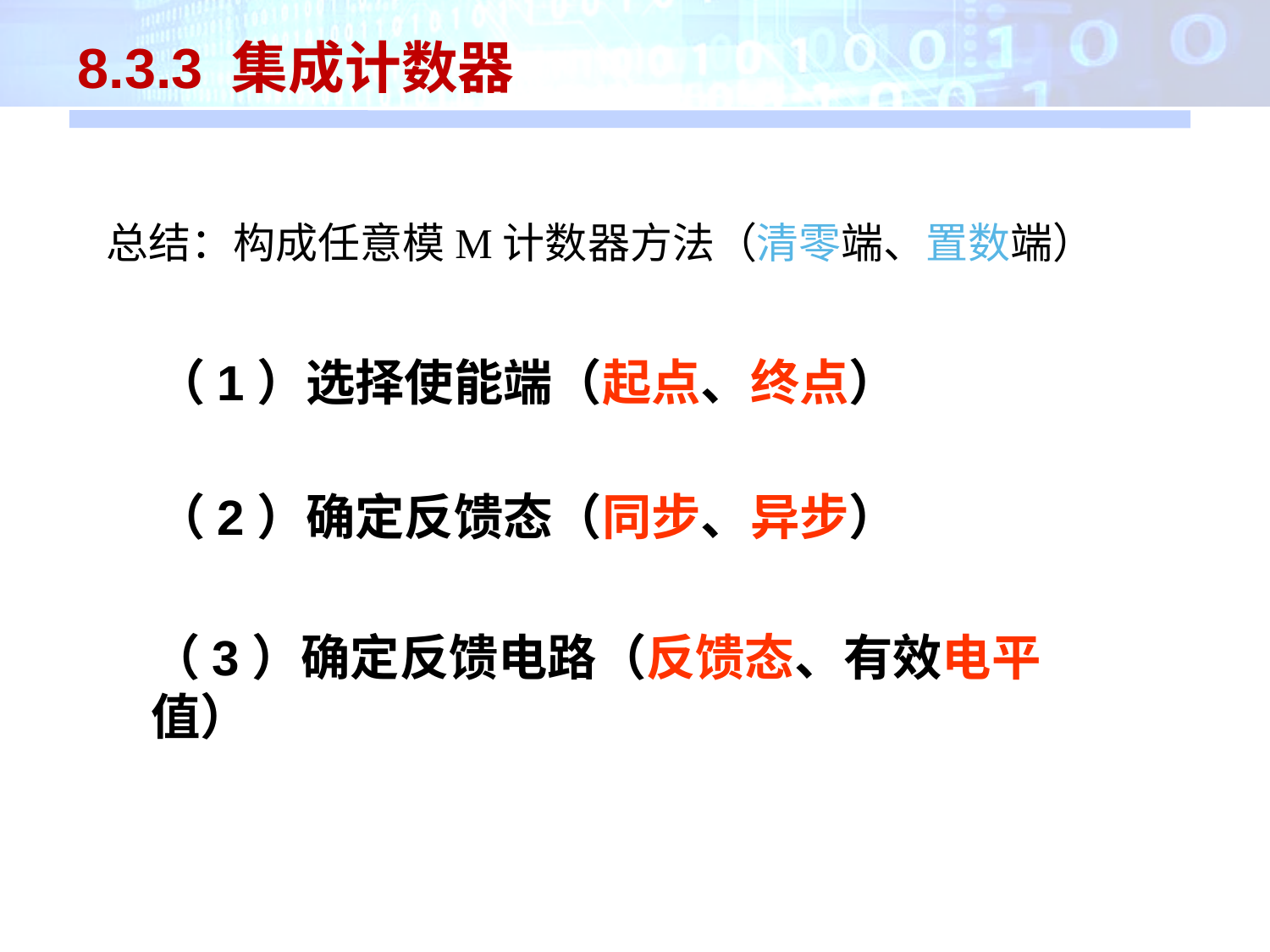

8.3.3 集成计数器
总结：构成任意模M计数器方法（清零端、置数端）
（1）选择使能端（起点、终点）
（2）确定反馈态（同步、异步）
（3）确定反馈电路（反馈态、有效电平值）